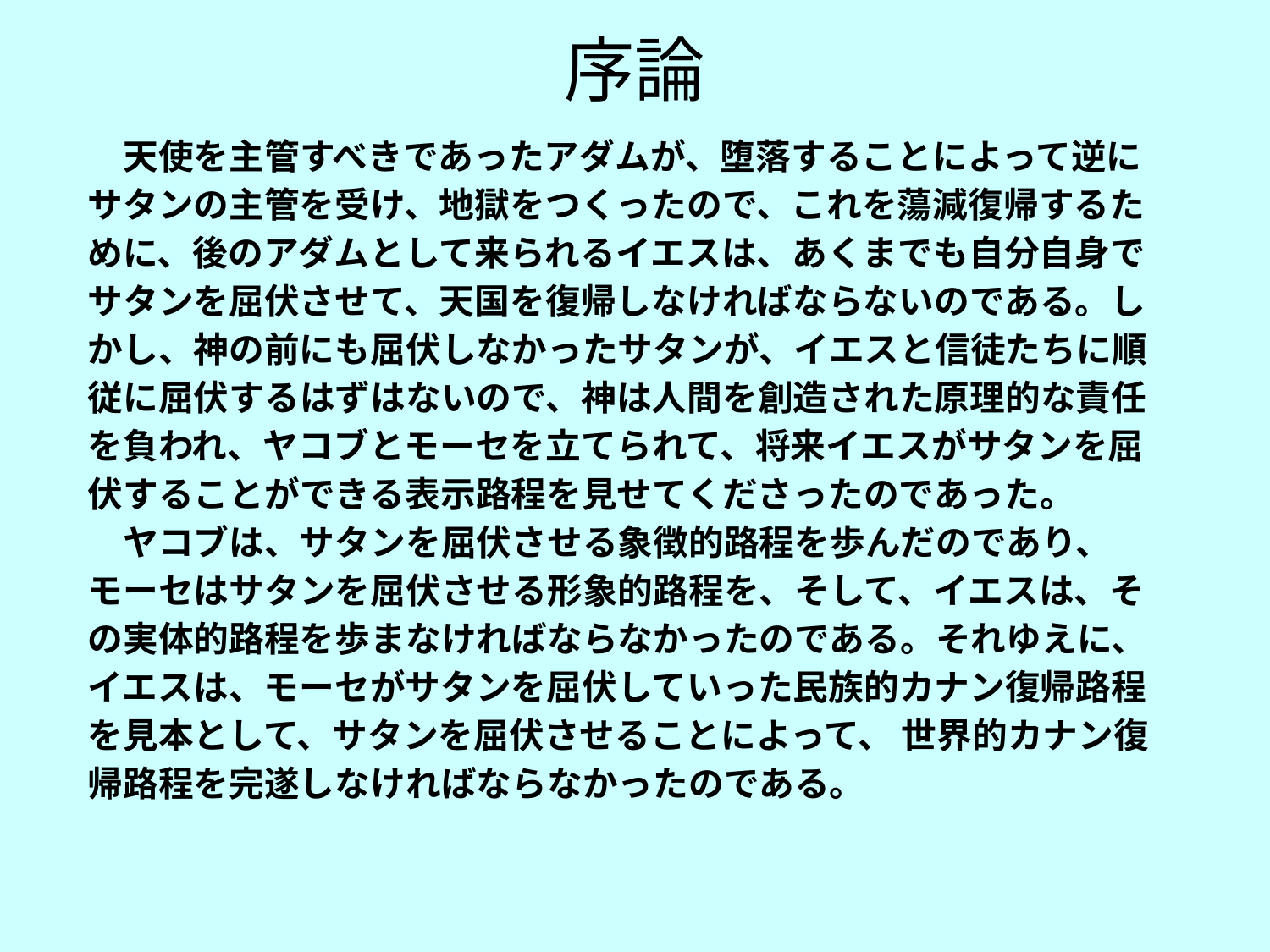

序論
　天使を主管すべきであったアダムが、堕落することによって逆にサタンの主管を受け、地獄をつくったので、これを蕩減復帰するために、後のアダムとして来られるイエスは、あくまでも自分自身でサタンを屈伏させて、天国を復帰しなければならないのである。しかし、神の前にも屈伏しなかったサタンが、イエスと信徒たちに順従に屈伏するはずはないので、神は人間を創造された原理的な責任を負われ、ヤコブとモーセを立てられて、将来イエスがサタンを屈伏することができる表示路程を見せてくださったのであった。
　ヤコブは、サタンを屈伏させる象徴的路程を歩んだのであり、モーセはサタンを屈伏させる形象的路程を、そして、イエスは、その実体的路程を歩まなければならなかったのである。それゆえに、イエスは、モーセがサタンを屈伏していった民族的カナン復帰路程を見本として、サタンを屈伏させることによって、 世界的カナン復帰路程を完遂しなければならなかったのである。